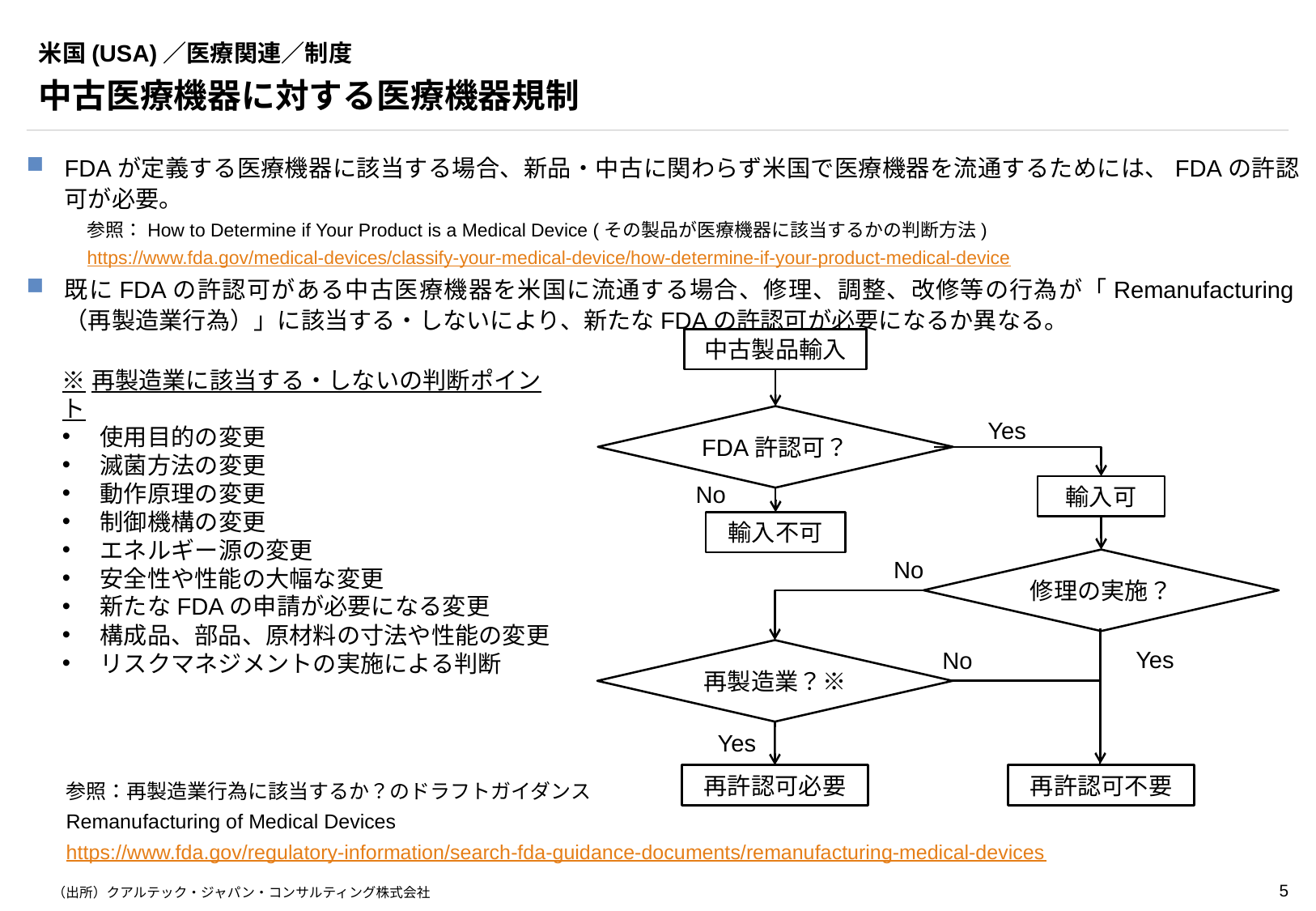

# 米国(USA)／医療関連／制度
中古医療機器に対する医療機器規制
FDAが定義する医療機器に該当する場合、新品・中古に関わらず米国で医療機器を流通するためには、FDAの許認可が必要。
参照：How to Determine if Your Product is a Medical Device (その製品が医療機器に該当するかの判断方法)
https://www.fda.gov/medical-devices/classify-your-medical-device/how-determine-if-your-product-medical-device
既にFDAの許認可がある中古医療機器を米国に流通する場合、修理、調整、改修等の行為が「Remanufacturing（再製造業行為）」に該当する・しないにより、新たなFDAの許認可が必要になるか異なる。
中古製品輸入
※再製造業に該当する・しないの判断ポイント
使用目的の変更
滅菌方法の変更
動作原理の変更
制御機構の変更
エネルギー源の変更
安全性や性能の大幅な変更
新たなFDAの申請が必要になる変更
構成品、部品、原材料の寸法や性能の変更
リスクマネジメントの実施による判断
FDA許認可？
Yes
No
輸入可
輸入不可
No
修理の実施？
Yes
No
再製造業？※
Yes
再許認可不要
再許認可必要
参照：再製造業行為に該当するか？のドラフトガイダンス
Remanufacturing of Medical Devices
https://www.fda.gov/regulatory-information/search-fda-guidance-documents/remanufacturing-medical-devices
（出所）クアルテック・ジャパン・コンサルティング株式会社